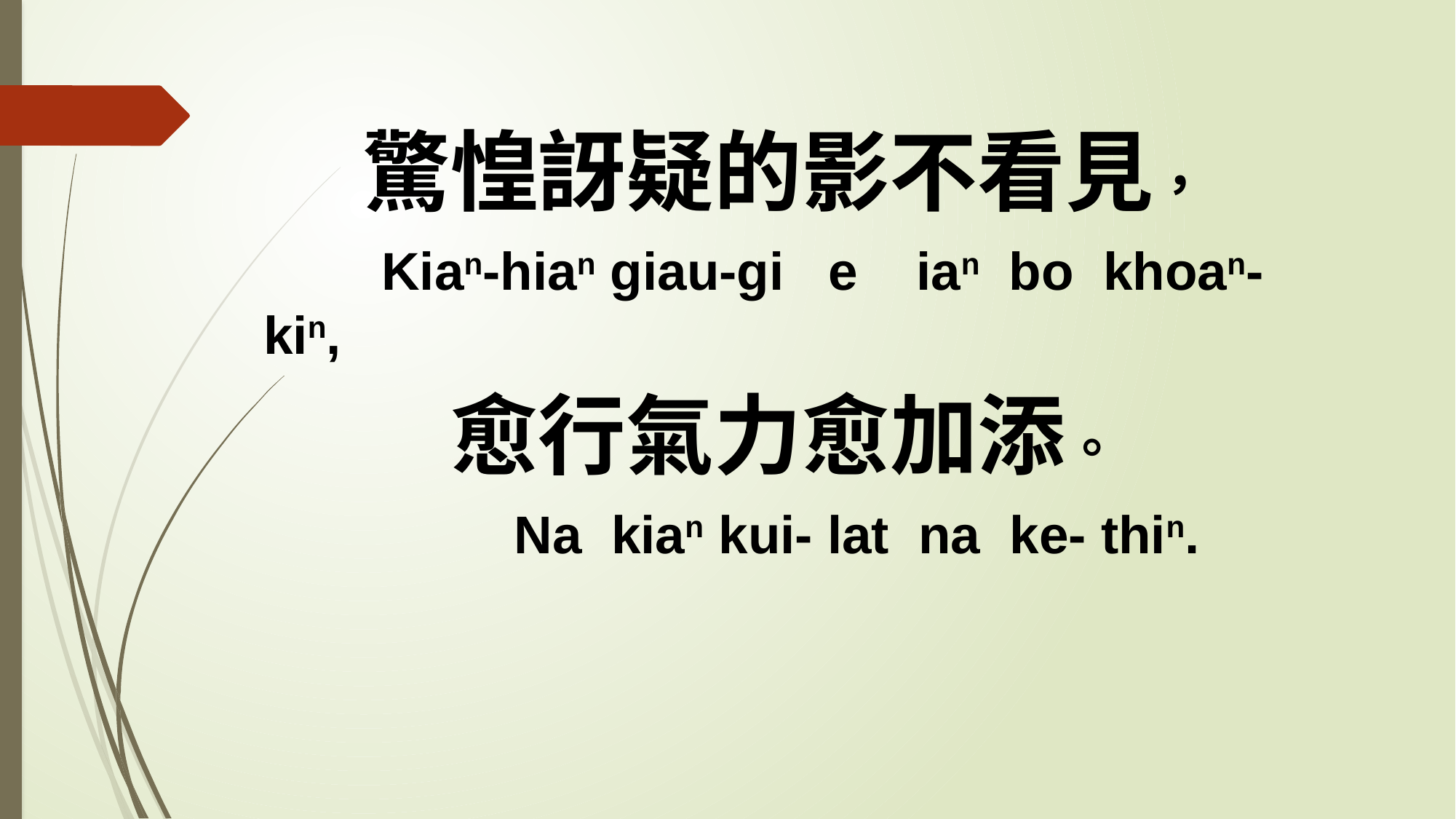

驚惶訝疑的影不看見，
        Kian-hian giau-gi   e    ian  bo  khoan-kin,
愈行氣力愈加添。
                 Na  kian kui- lat  na  ke- thin.